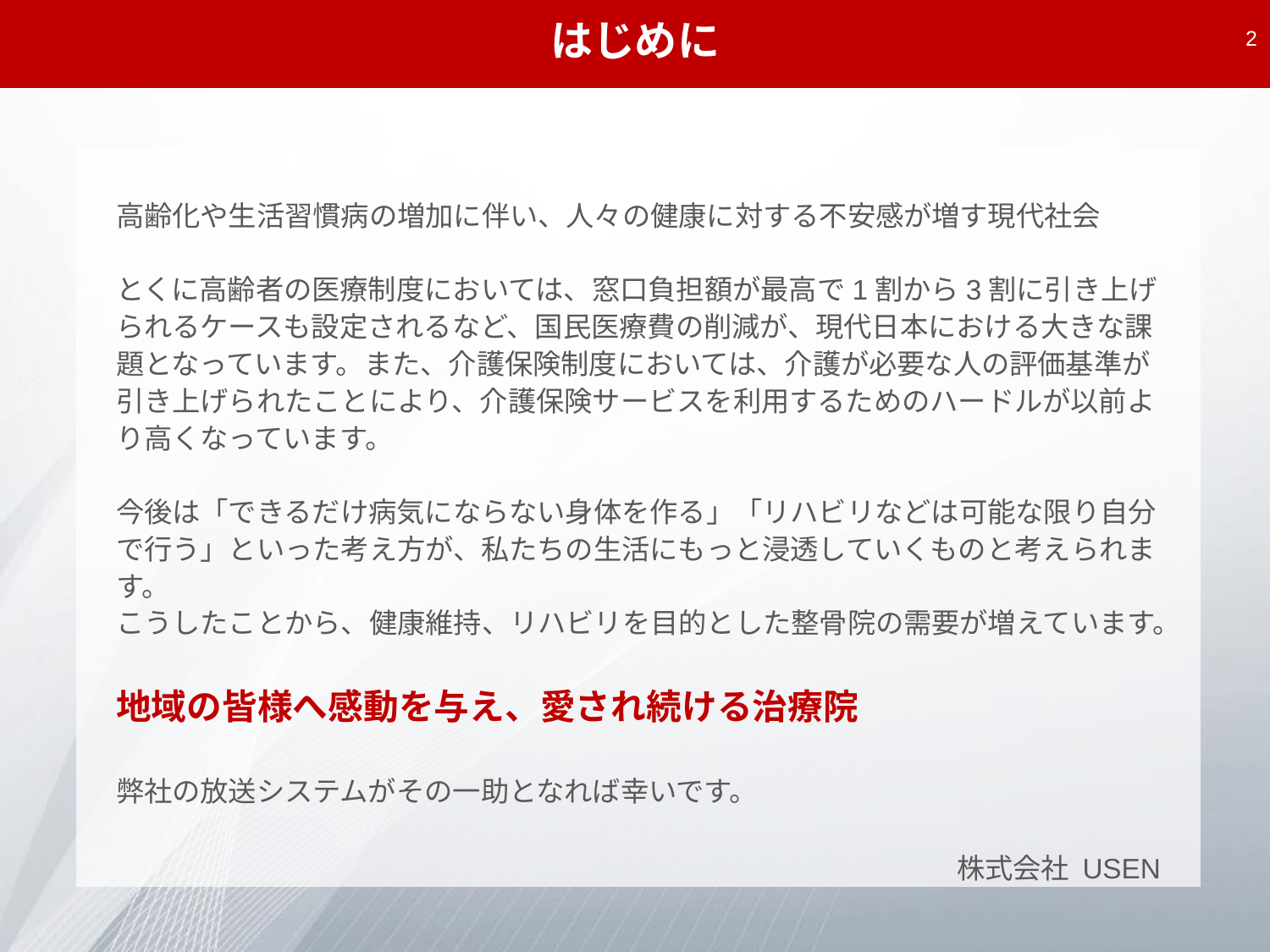

はじめに
2

高齢化や生活習慣病の増加に伴い、人々の健康に対する不安感が増す現代社会

とくに高齢者の医療制度においては、窓口負担額が最高で1割から3割に引き上げられるケースも設定されるなど、国民医療費の削減が、現代日本における大きな課題となっています。また、介護保険制度においては、介護が必要な人の評価基準が引き上げられたことにより、介護保険サービスを利用するためのハードルが以前より高くなっています。

今後は「できるだけ病気にならない身体を作る」「リハビリなどは可能な限り自分で行う」といった考え方が、私たちの生活にもっと浸透していくものと考えられます。
こうしたことから、健康維持、リハビリを目的とした整骨院の需要が増えています。

地域の皆様へ感動を与え、愛され続ける治療院

弊社の放送システムがその一助となれば幸いです。

株式会社 USEN